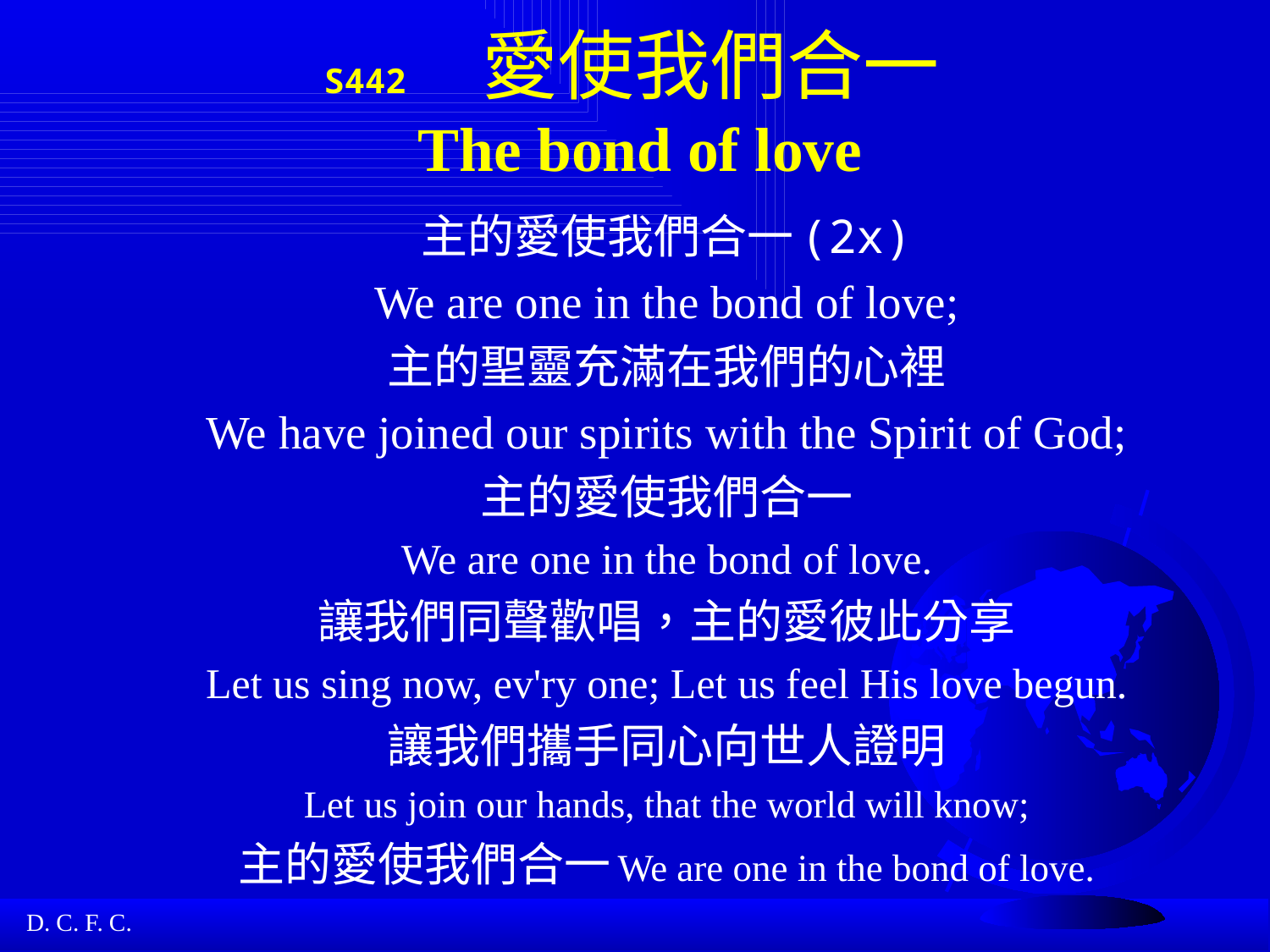

# S442    愛使我們合一 The bond of love
主的愛使我們合一(2x)
We are one in the bond of love;
主的聖靈充滿在我們的心裡
We have joined our spirits with the Spirit of God;
主的愛使我們合一
We are one in the bond of love.
讓我們同聲歡唱，主的愛彼此分享
Let us sing now, ev'ry one; Let us feel His love begun.
讓我們攜手同心向世人證明
Let us join our hands, that the world will know;
主的愛使我們合一We are one in the bond of love.